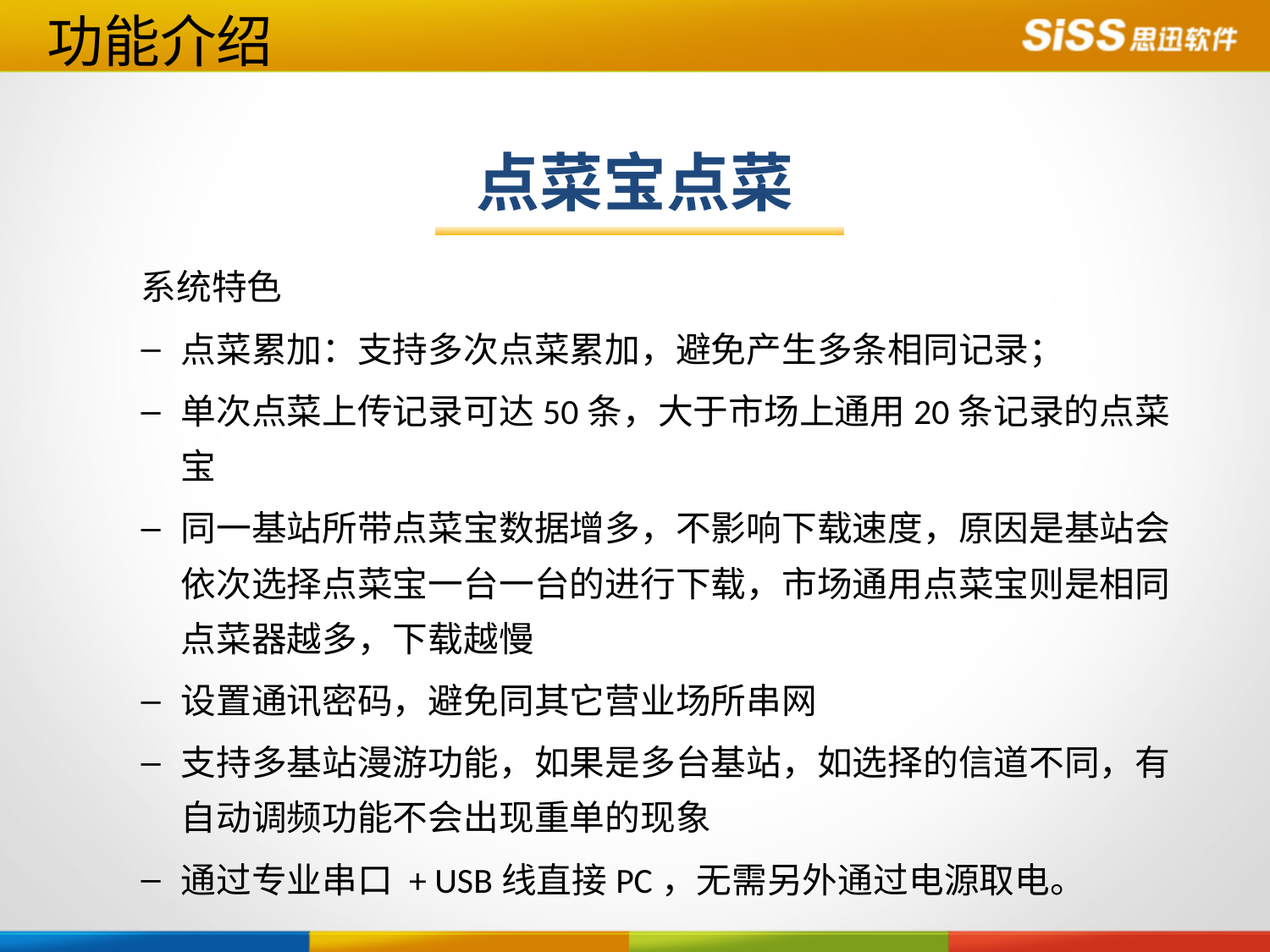

功能介绍
点菜宝点菜

系统特色
点菜累加：支持多次点菜累加，避免产生多条相同记录；
单次点菜上传记录可达50条，大于市场上通用20条记录的点菜宝
同一基站所带点菜宝数据增多，不影响下载速度，原因是基站会依次选择点菜宝一台一台的进行下载，市场通用点菜宝则是相同点菜器越多，下载越慢
设置通讯密码，避免同其它营业场所串网
支持多基站漫游功能，如果是多台基站，如选择的信道不同，有自动调频功能不会出现重单的现象
通过专业串口 + USB线直接PC，无需另外通过电源取电。